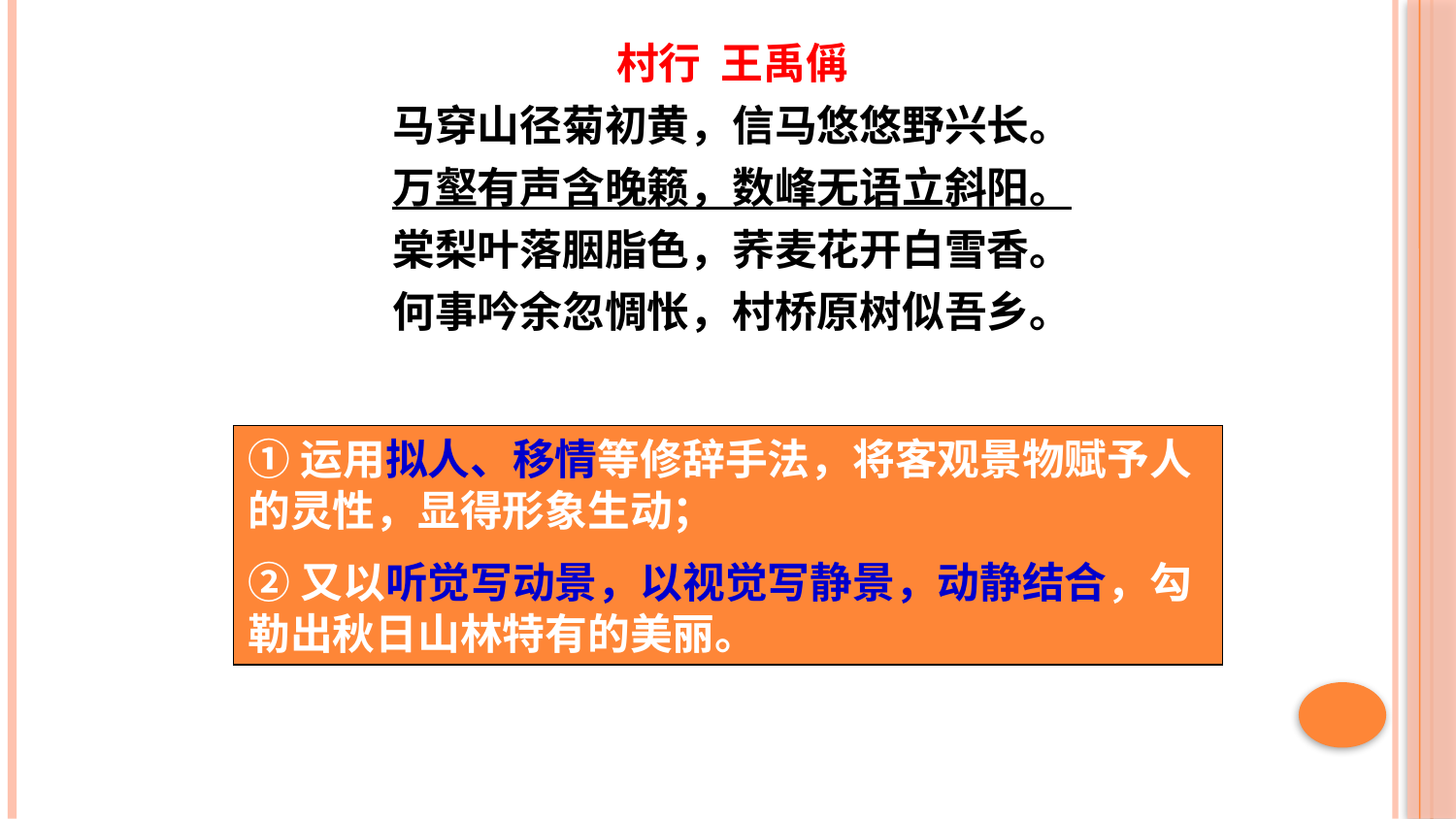

村行  王禹偁
马穿山径菊初黄，信马悠悠野兴长。
万壑有声含晚籁，数峰无语立斜阳。
棠梨叶落胭脂色，荞麦花开白雪香。
何事吟余忽惆怅，村桥原树似吾乡。
①运用拟人、移情等修辞手法，将客观景物赋予人的灵性，显得形象生动；
②又以听觉写动景，以视觉写静景，动静结合，勾勒出秋日山林特有的美丽。